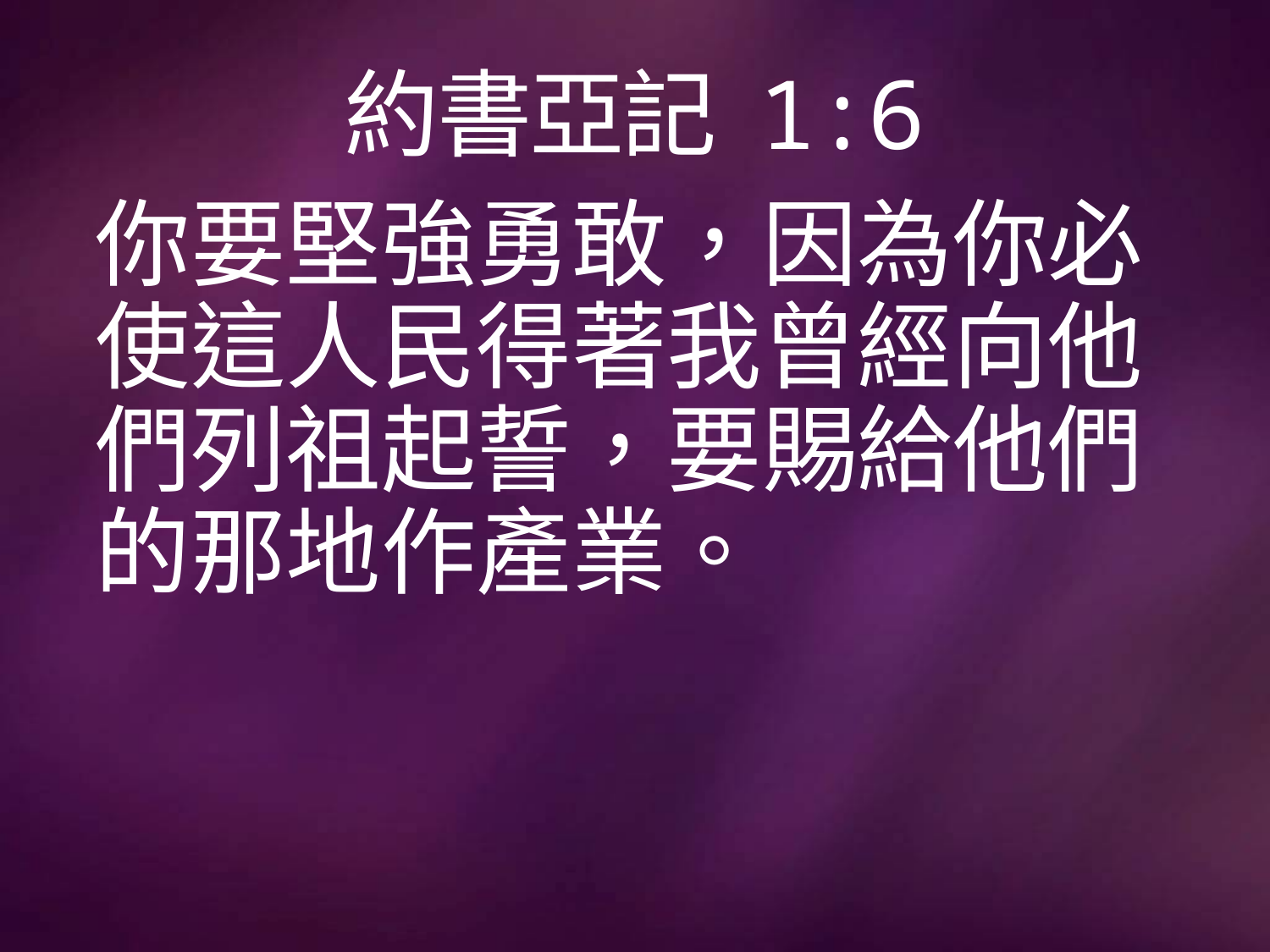

# 約書亞記 1:6
你要堅強勇敢，因為你必使這人民得著我曾經向他們列祖起誓，要賜給他們的那地作產業。